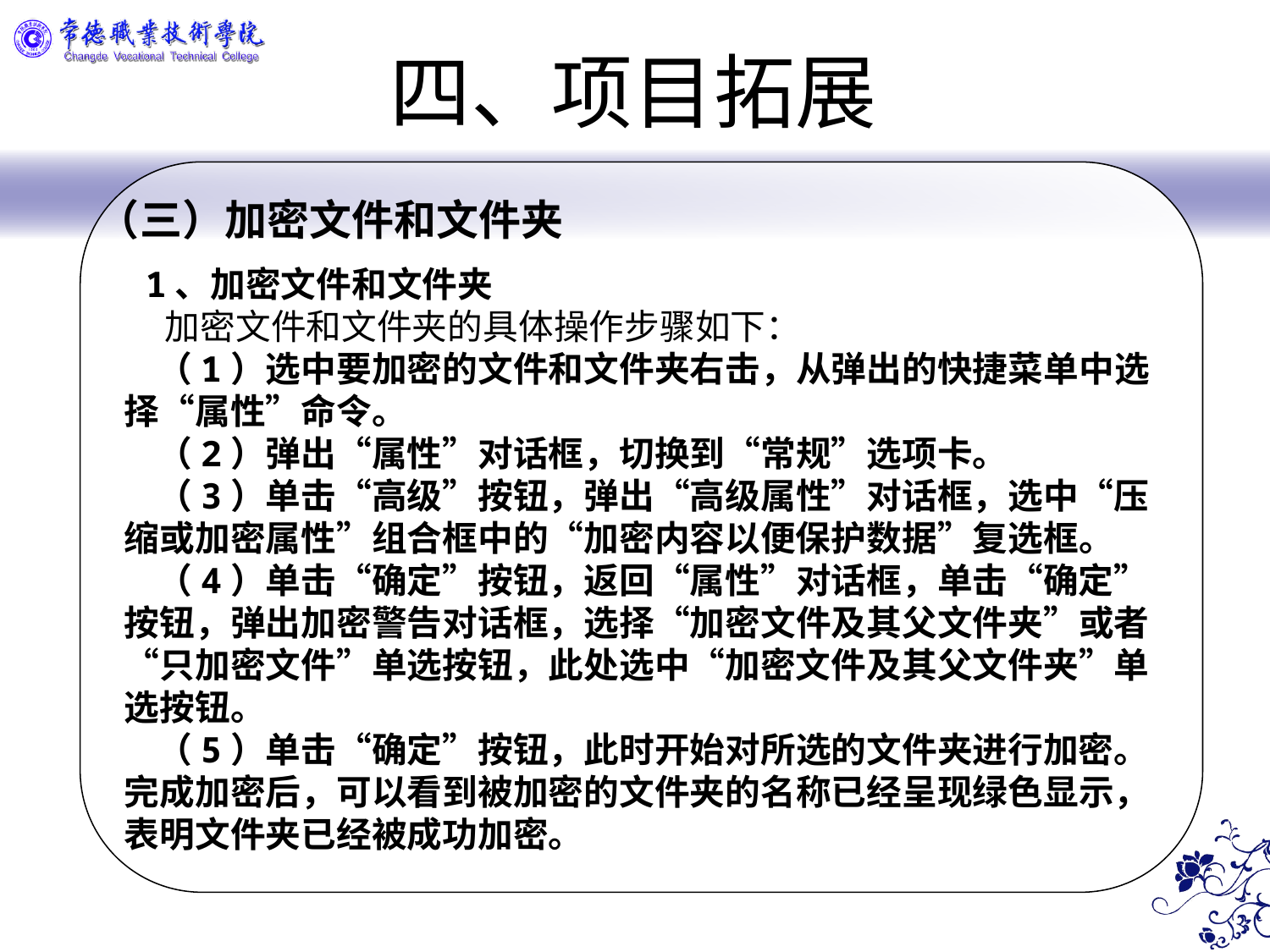

四、项目拓展

（三）加密文件和文件夹

 1、加密文件和文件夹
    加密文件和文件夹的具体操作步骤如下：
   （1）选中要加密的文件和文件夹右击，从弹出的快捷菜单中选择“属性”命令。
   （2）弹出“属性”对话框，切换到“常规”选项卡。
   （3）单击“高级”按钮，弹出“高级属性”对话框，选中“压缩或加密属性”组合框中的“加密内容以便保护数据”复选框。
   （4）单击“确定”按钮，返回“属性”对话框，单击“确定”按钮，弹出加密警告对话框，选择“加密文件及其父文件夹”或者“只加密文件”单选按钮，此处选中“加密文件及其父文件夹”单选按钮。
   （5）单击“确定”按钮，此时开始对所选的文件夹进行加密。完成加密后，可以看到被加密的文件夹的名称已经呈现绿色显示，表明文件夹已经被成功加密。